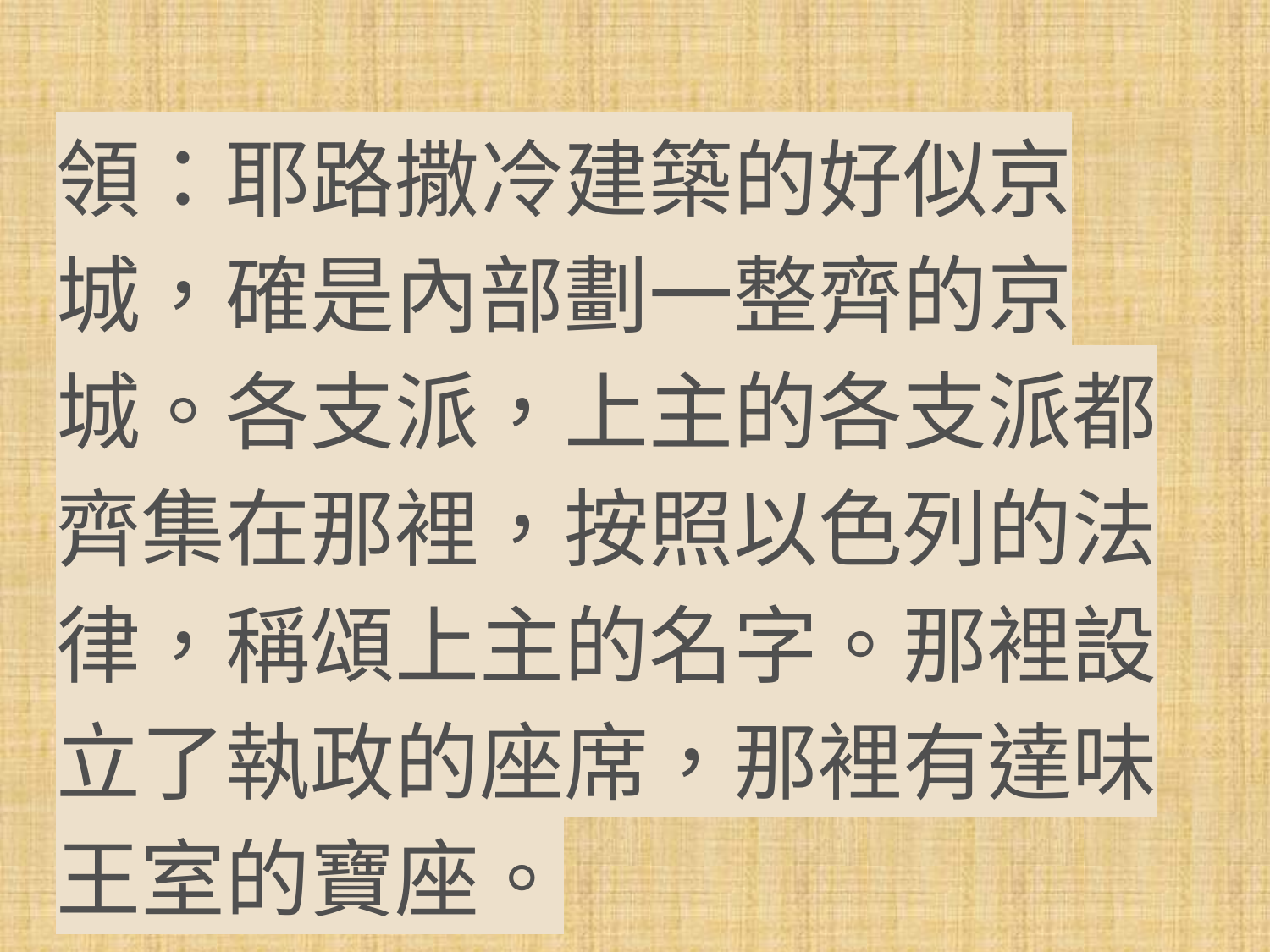

領：耶路撒冷建築的好似京城，確是內部劃一整齊的京城。各支派，上主的各支派都齊集在那裡，按照以色列的法律，稱頌上主的名字。那裡設立了執政的座席，那裡有達味王室的寶座。